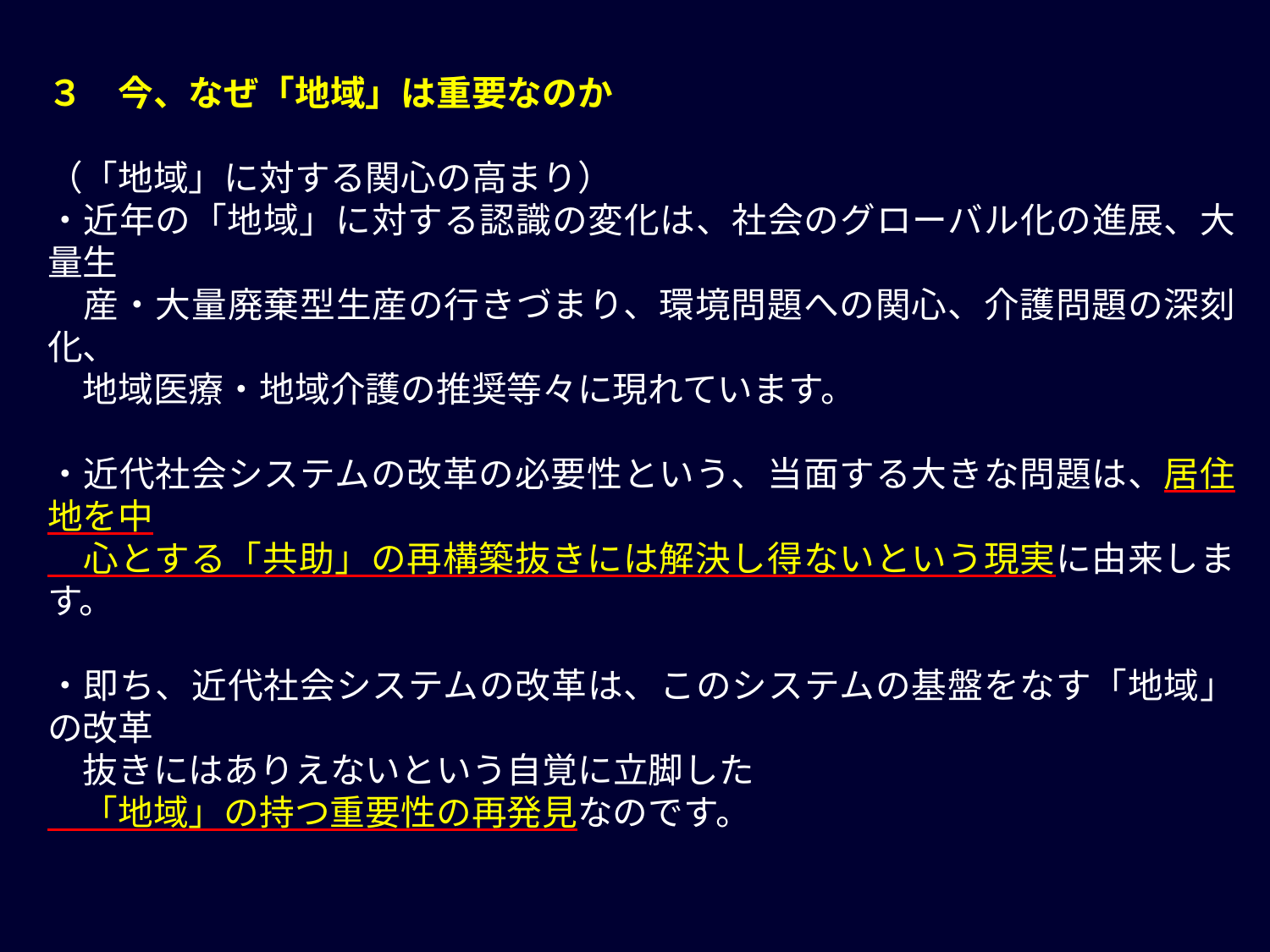

３　今、なぜ「地域」は重要なのか

（「地域」に対する関心の高まり）
・近年の「地域」に対する認識の変化は、社会のグローバル化の進展、大量生
　産・大量廃棄型生産の行きづまり、環境問題への関心、介護問題の深刻化、
　地域医療・地域介護の推奨等々に現れています。

・近代社会システムの改革の必要性という、当面する大きな問題は、居住地を中
　心とする「共助」の再構築抜きには解決し得ないという現実に由来します。

・即ち、近代社会システムの改革は、このシステムの基盤をなす「地域」の改革
　抜きにはありえないという自覚に立脚した
　「地域」の持つ重要性の再発見なのです。